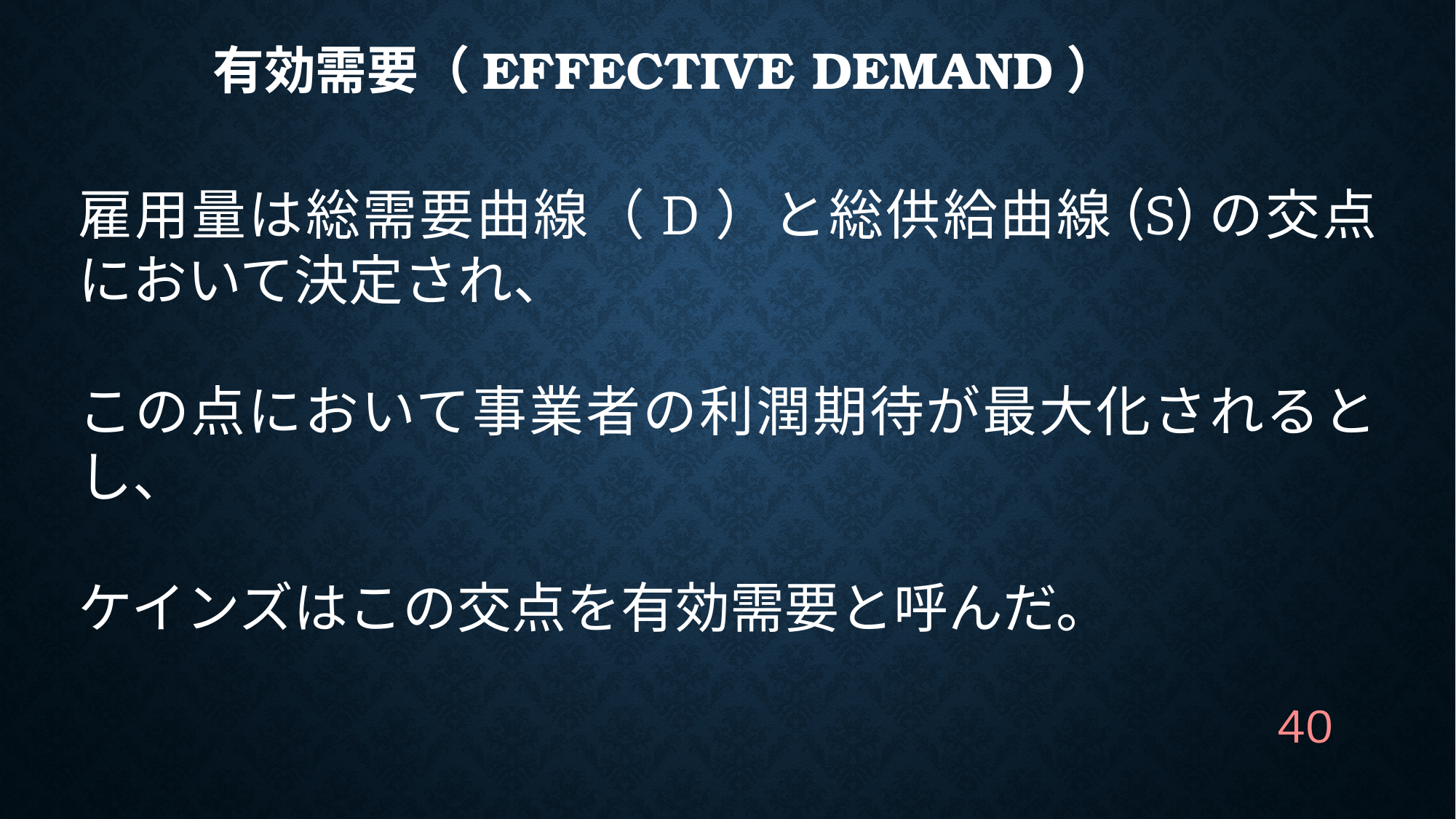

# 有効需要（EFFECTIVE demand）
雇用量は総需要曲線（D）と総供給曲線(S)の交点において決定され、

この点において事業者の利潤期待が最大化されるとし、

ケインズはこの交点を有効需要と呼んだ。
40